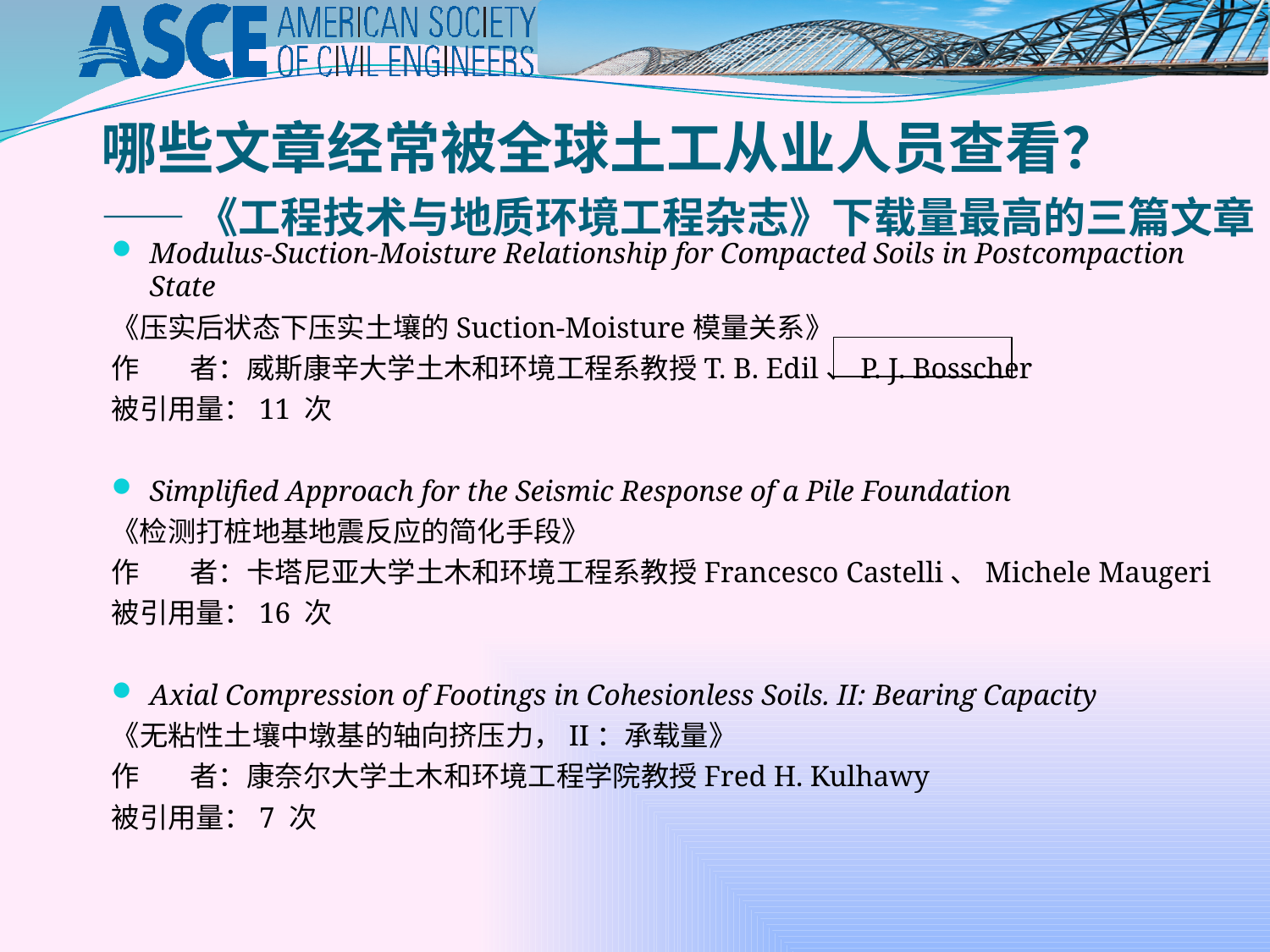

哪些文章经常被全球土工从业人员查看？
——《工程技术与地质环境工程杂志》下载量最高的三篇文章

Modulus-Suction-Moisture Relationship for Compacted Soils in Postcompaction State
《压实后状态下压实土壤的Suction-Moisture模量关系》
作        者：威斯康辛大学土木和环境工程系教授T. B. Edil、P. J. Bosscher
被引用量：11 次

Simplified Approach for the Seismic Response of a Pile Foundation
《检测打桩地基地震反应的简化手段》
作        者：卡塔尼亚大学土木和环境工程系教授Francesco Castelli、Michele Maugeri
被引用量：16 次

Axial Compression of Footings in Cohesionless Soils. II: Bearing Capacity
《无粘性土壤中墩基的轴向挤压力，II：承载量》
作        者：康奈尔大学土木和环境工程学院教授Fred H. Kulhawy
被引用量：7 次